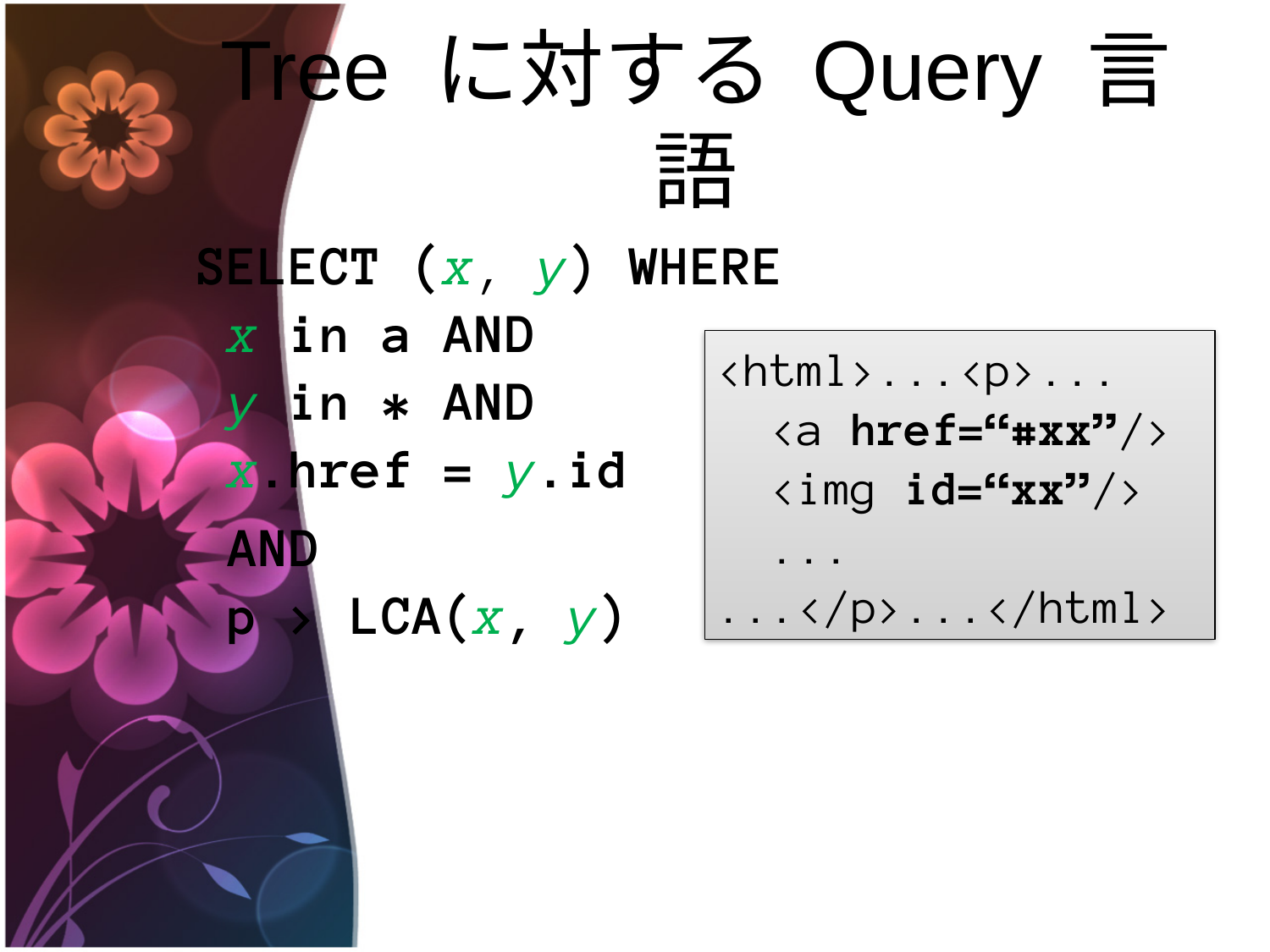

# Tree に対する Query 言語
SELECT (x, y) WHERE
 x in a AND
 y in * AND
 x.href = y.id
 AND
 p > LCA(x, y)

<html>...<p>...
  <a href=“#xx”/>
  <img id=“xx”/>
  ...
...</p>...</html>